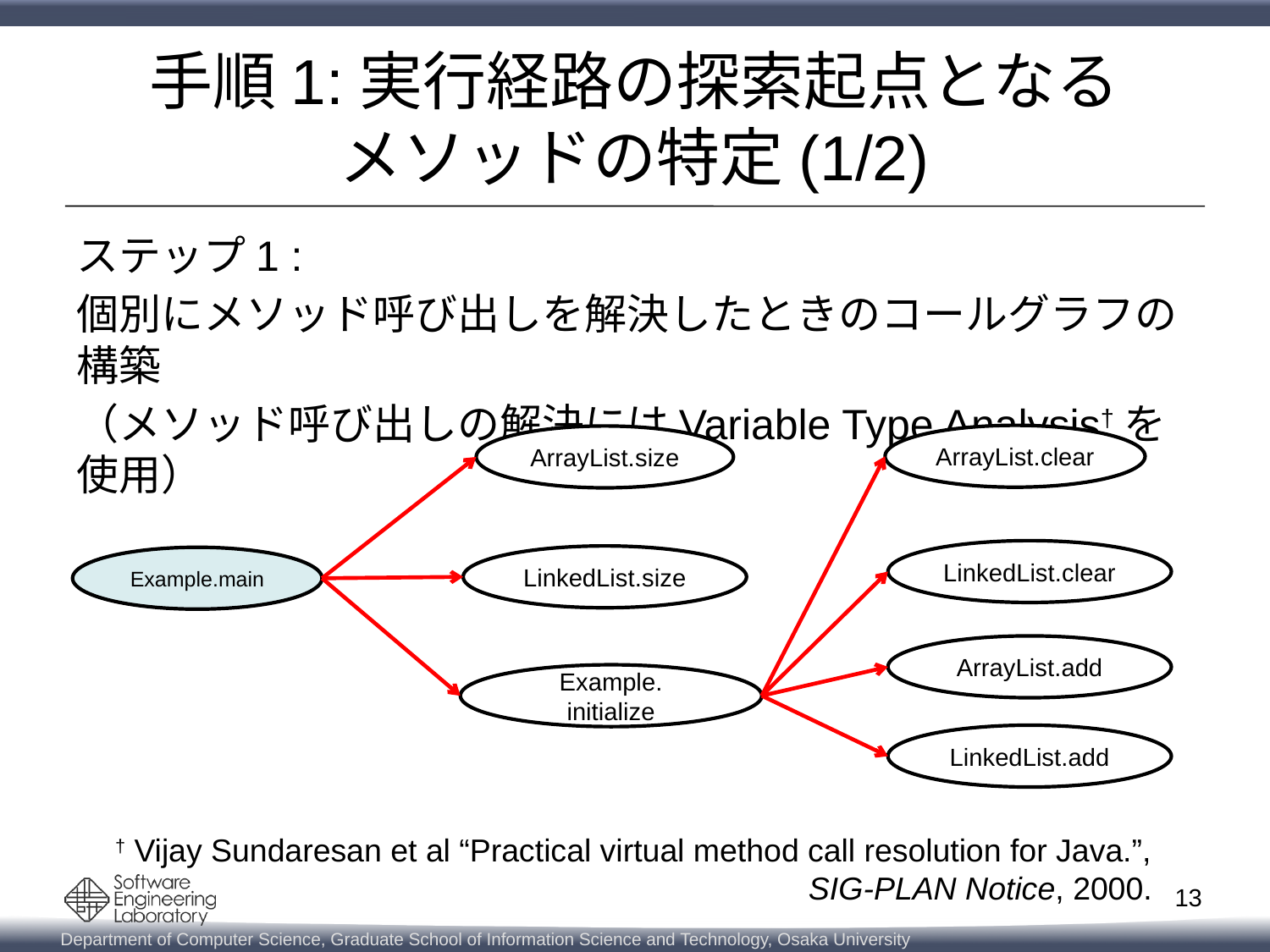

# 手順1:実行経路の探索起点となる メソッドの特定(1/2)
ステップ1 :
個別にメソッド呼び出しを解決したときのコールグラフの構築
（メソッド呼び出しの解決にはVariable Type Analysis†を使用）
ArrayList.clear
ArrayList.size
LinkedList.clear
LinkedList.size
Example.main
ArrayList.add
Example.
initialize
LinkedList.add
† Vijay Sundaresan et al “Practical virtual method call resolution for Java.”,
                                                                              SIG-PLAN Notice, 2000.
13